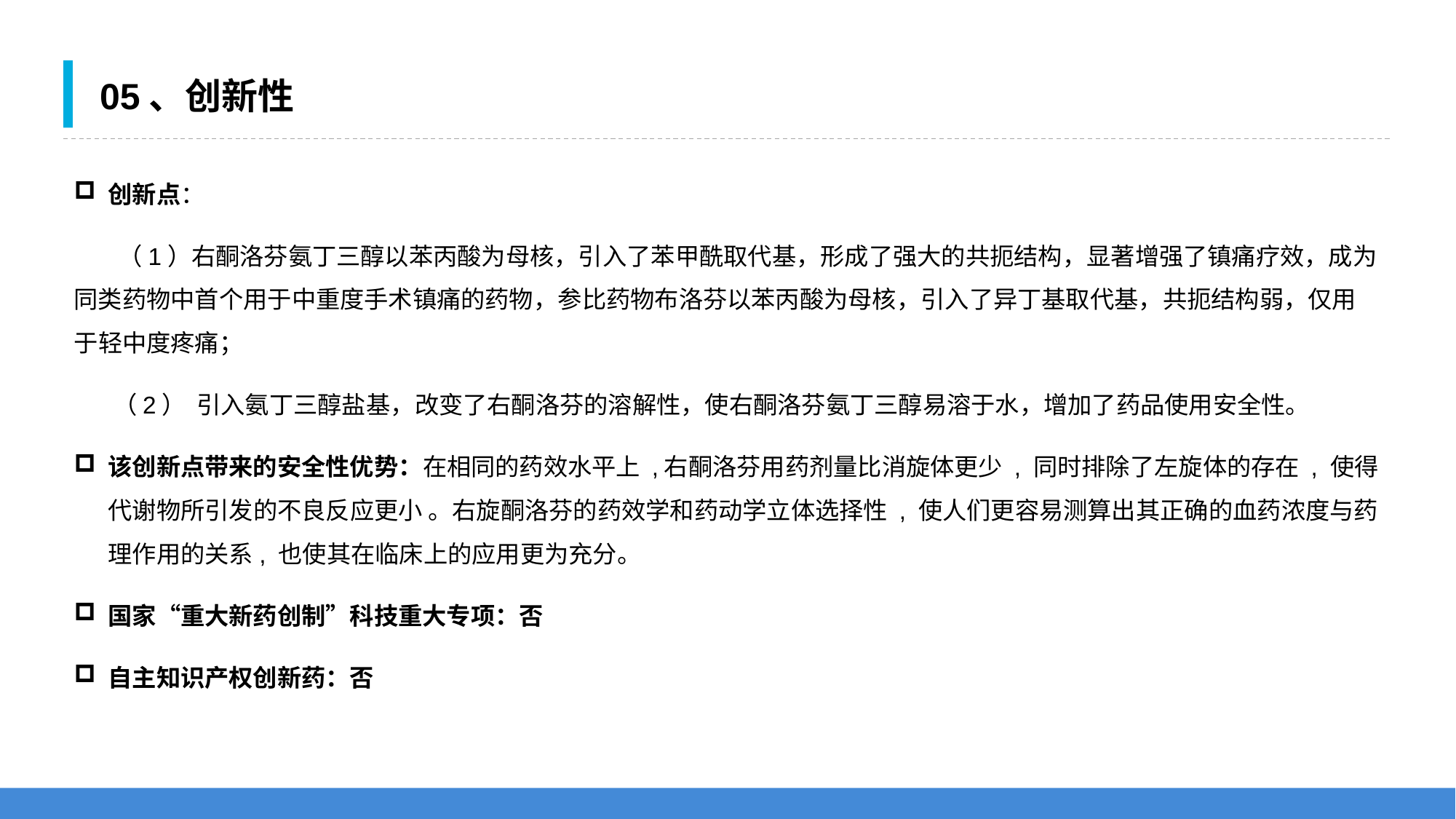

05、创新性
创新点：
       （1）右酮洛芬氨丁三醇以苯丙酸为母核，引入了苯甲酰取代基，形成了强大的共扼结构，显著增强了镇痛疗效，成为同类药物中首个用于中重度手术镇痛的药物，参比药物布洛芬以苯丙酸为母核，引入了异丁基取代基，共扼结构弱，仅用于轻中度疼痛；
      （2）  引入氨丁三醇盐基，改变了右酮洛芬的溶解性，使右酮洛芬氨丁三醇易溶于水，增加了药品使用安全性。
该创新点带来的安全性优势：在相同的药效水平上 ,右酮洛芬用药剂量比消旋体更少 , 同时排除了左旋体的存在 , 使得代谢物所引发的不良反应更小 。右旋酮洛芬的药效学和药动学立体选择性 , 使人们更容易测算出其正确的血药浓度与药理作用的关系, 也使其在临床上的应用更为充分。
国家“重大新药创制”科技重大专项：否
自主知识产权创新药：否